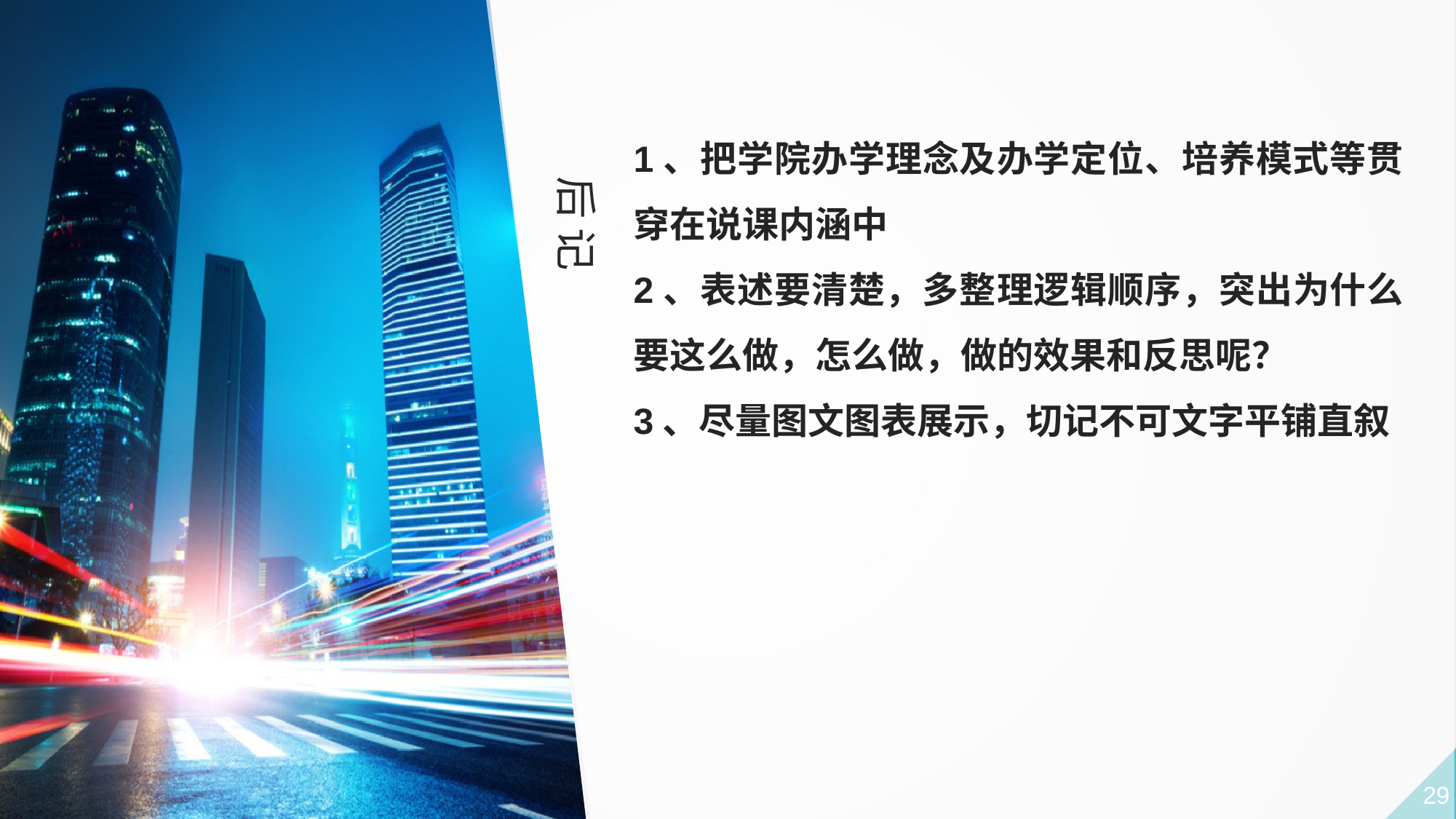

1、把学院办学理念及办学定位、培养模式等贯穿在说课内涵中
2、表述要清楚，多整理逻辑顺序，突出为什么要这么做，怎么做，做的效果和反思呢？
3、尽量图文图表展示，切记不可文字平铺直叙
后 记